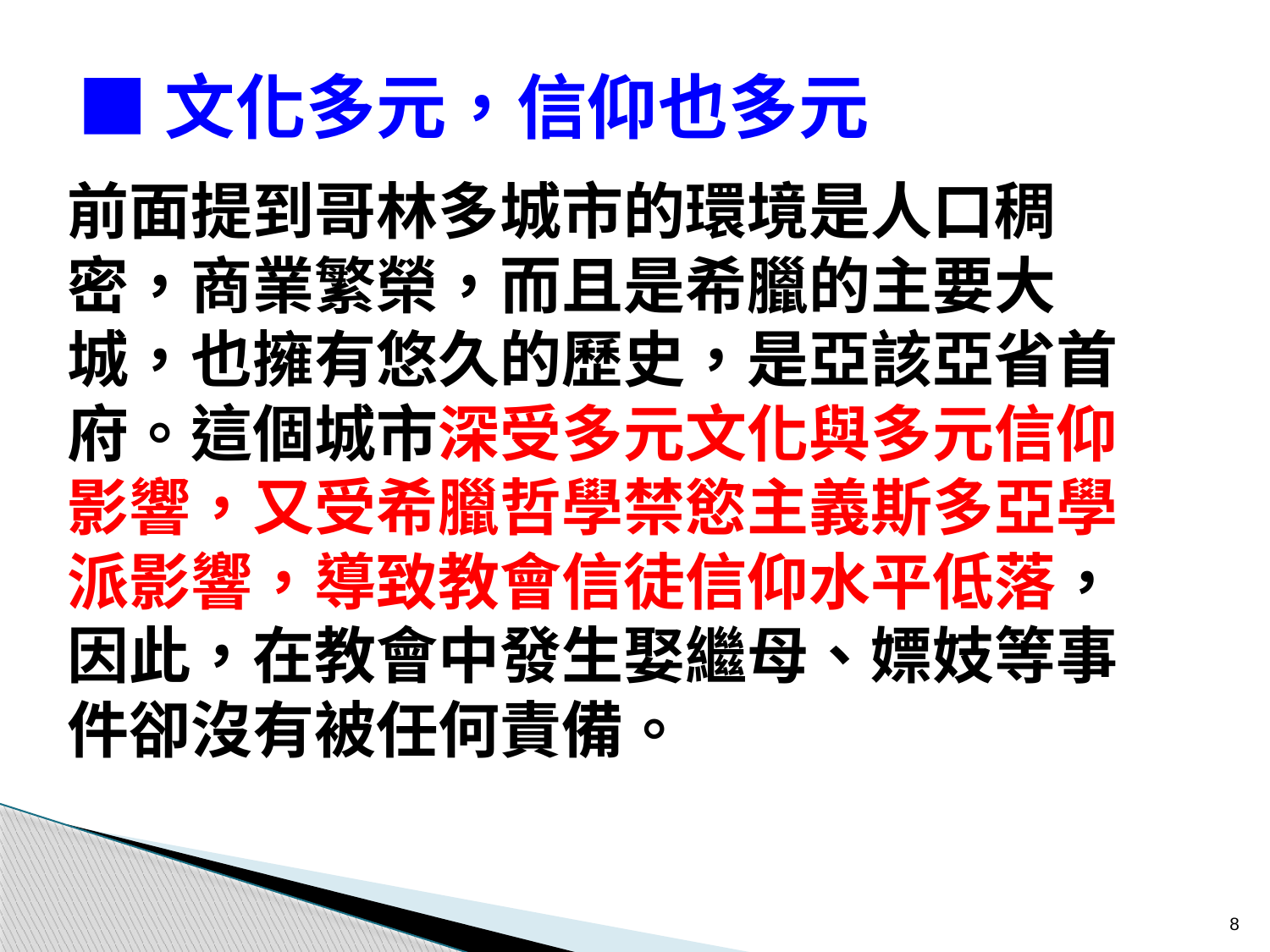

■文化多元，信仰也多元
前面提到哥林多城市的環境是人口稠密，商業繁榮，而且是希臘的主要大城，也擁有悠久的歷史，是亞該亞省首府。這個城市深受多元文化與多元信仰影響，又受希臘哲學禁慾主義斯多亞學派影響，導致教會信徒信仰水平低落，因此，在教會中發生娶繼母、嫖妓等事件卻沒有被任何責備。
8